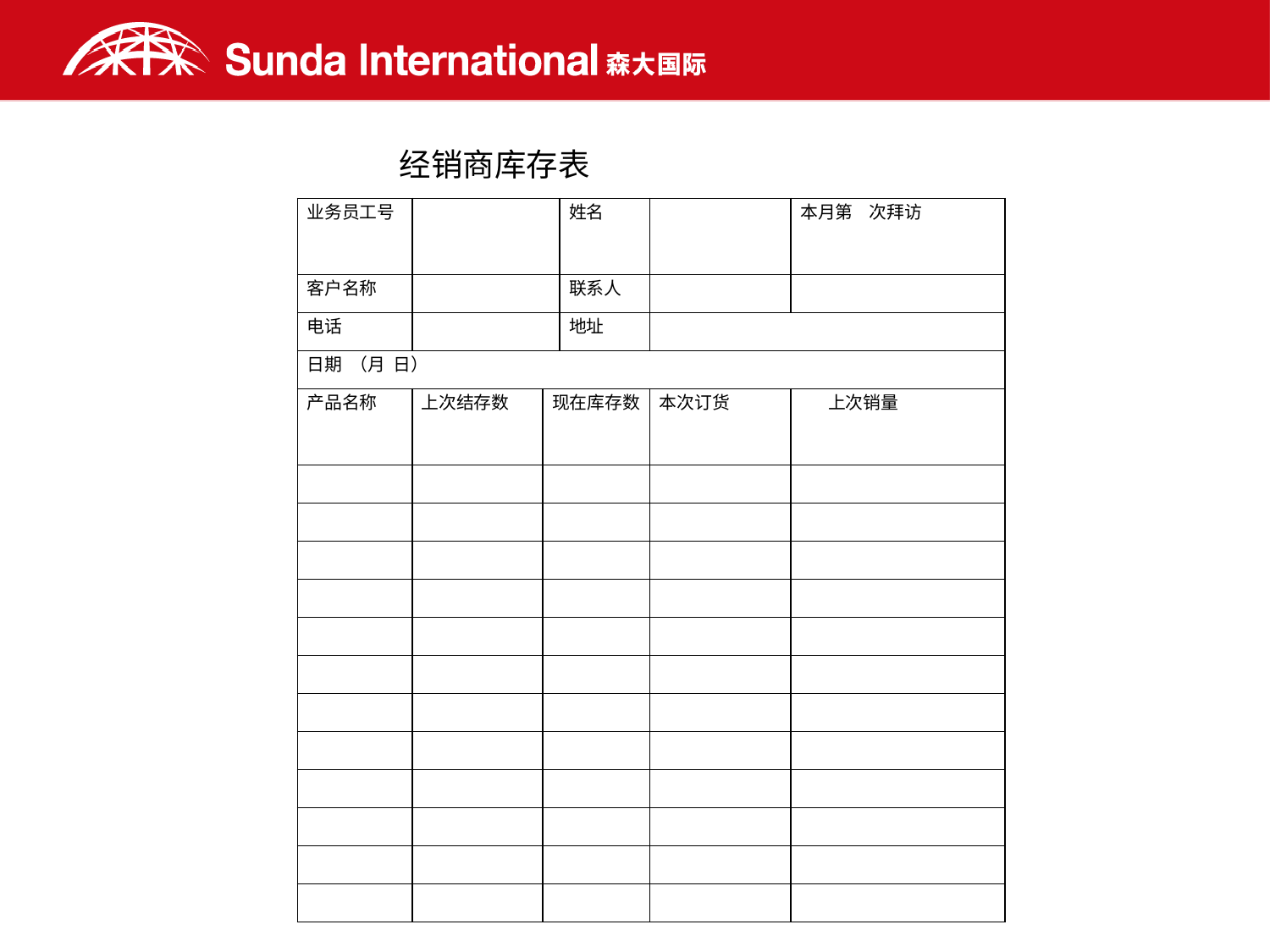

经销商库存表
| 业务员工号 |  |  | 姓名 |  | 本月第 次拜访 |
| --- | --- | --- | --- | --- | --- |
| 客户名称 |  |  | 联系人 |  |  |
| 电话 |  |  | 地址 |  |  |
| 日期 （月 日） |  |  |  |  |  |
| 产品名称 | 上次结存数 | 现在库存数 |  | 本次订货 | 上次销量 |
|  |  |  |  |  |  |
|  |  |  |  |  |  |
|  |  |  |  |  |  |
|  |  |  |  |  |  |
|  |  |  |  |  |  |
|  |  |  |  |  |  |
|  |  |  |  |  |  |
|  |  |  |  |  |  |
|  |  |  |  |  |  |
|  |  |  |  |  |  |
|  |  |  |  |  |  |
|  |  |  |  |  |  |